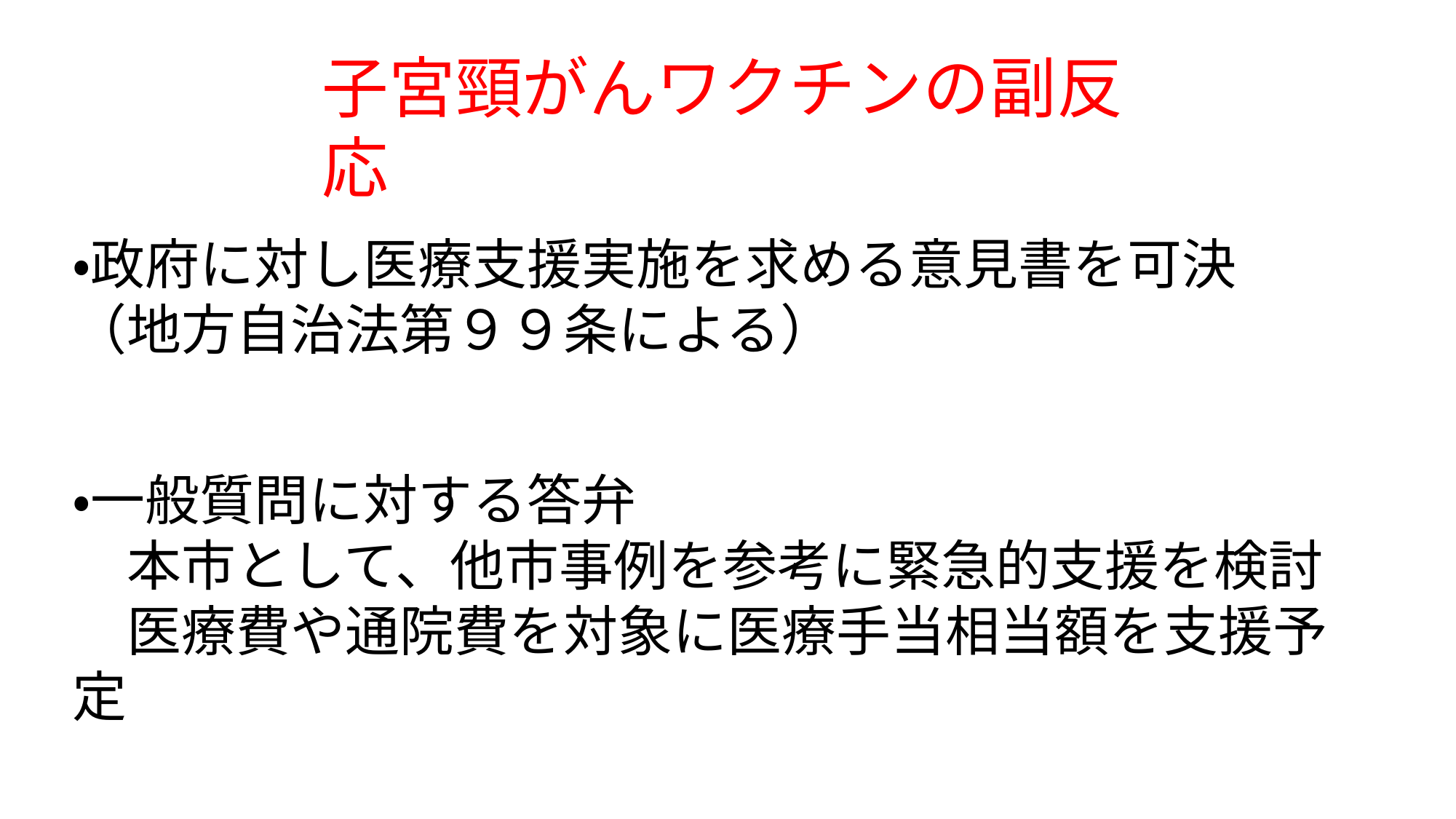

子宮頸がんワクチンの副反応
・政府に対し医療支援実施を求める意見書を可決（地方自治法第９９条による）
・一般質問に対する答弁
　本市として、他市事例を参考に緊急的支援を検討
　医療費や通院費を対象に医療手当相当額を支援予定